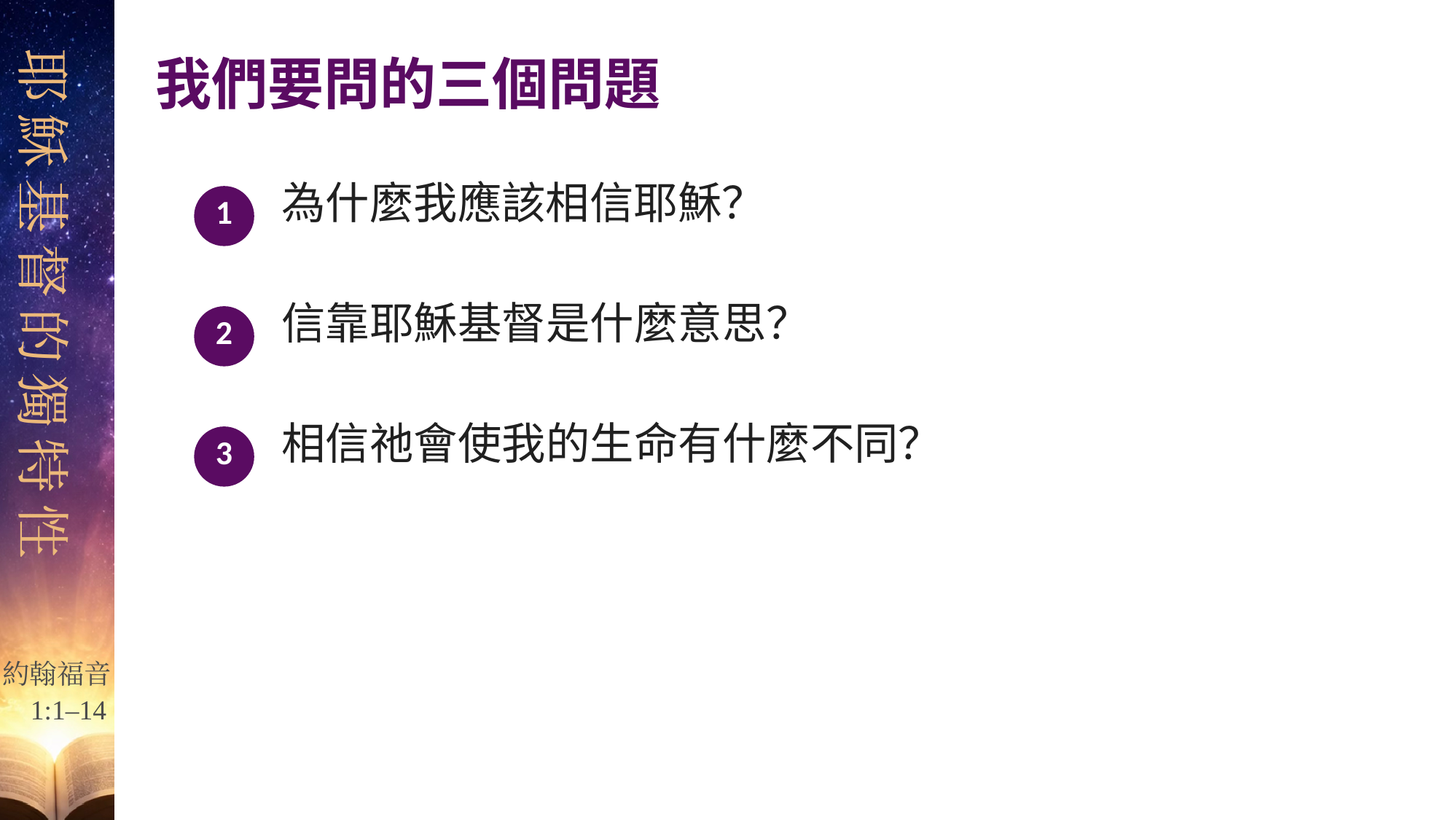

我們要問的三個問題

1
為什麼我應該相信耶穌？

2
信靠耶穌基督是什麼意思？

3
相信祂會使我的生命有什麼不同？